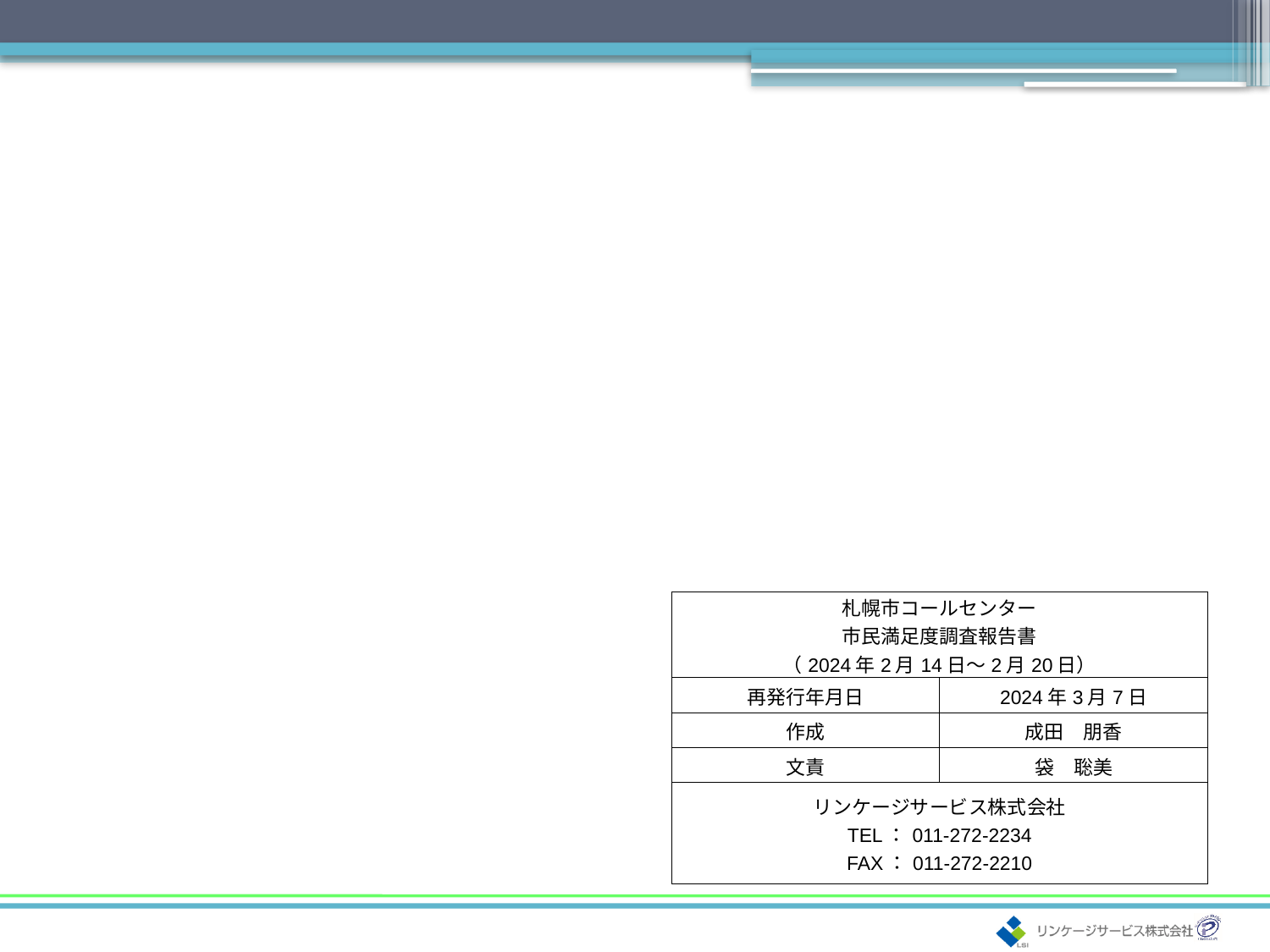

| 札幌市コールセンター 市民満足度調査報告書 （2024年2月14日～2月20日） |  |
| --- | --- |
| 再発行年月日 | 2024年3月7日 |
| 作成 | 成田　朋香 |
| 文責 | 袋　聡美 |
| リンケージサービス株式会社 TEL：011-272-2234 FAX：011-272-2210 |  |